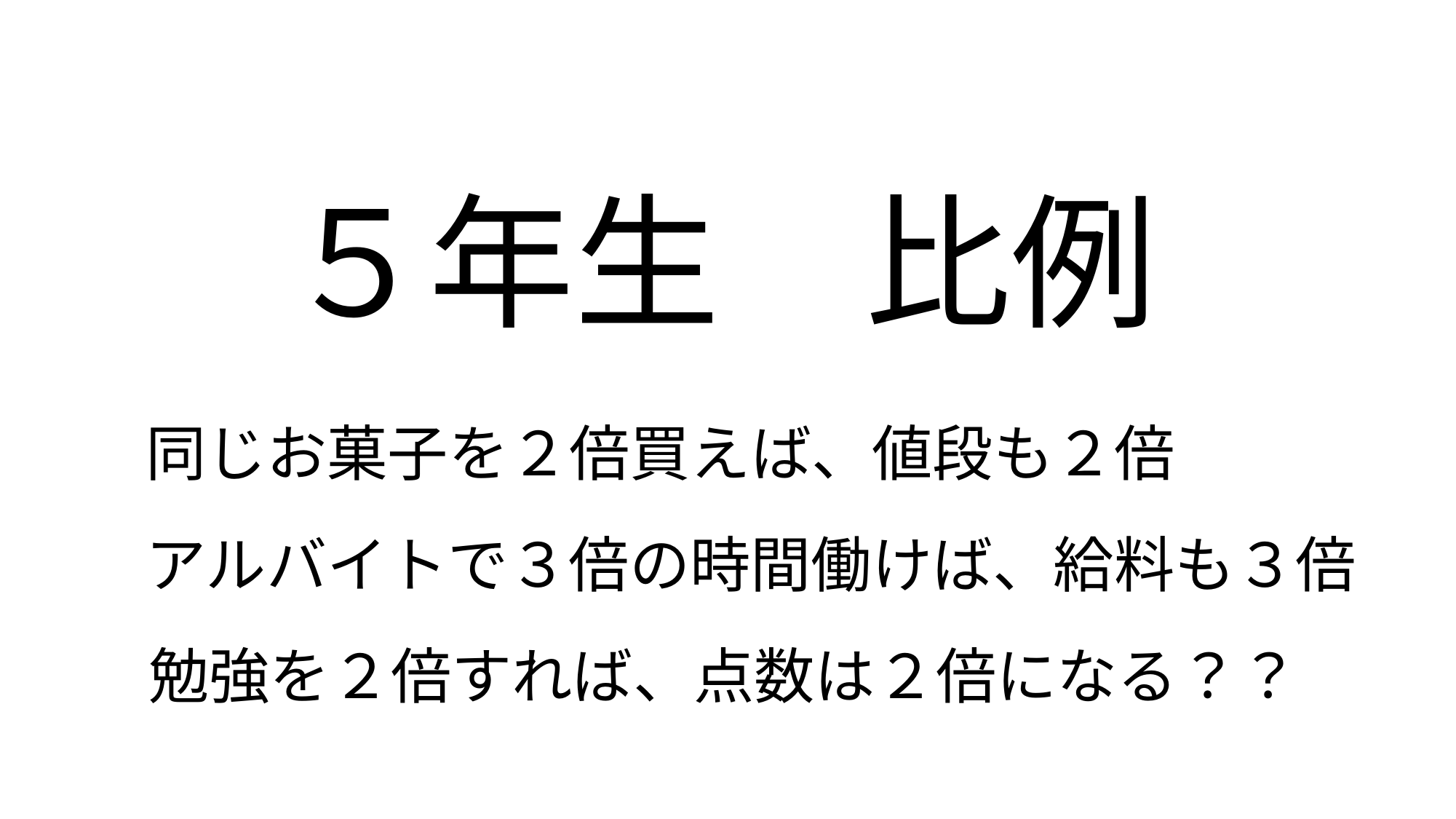

# ５年生　比例
同じお菓子を２倍買えば、値段も２倍
アルバイトで３倍の時間働けば、給料も３倍
勉強を２倍すれば、点数は２倍になる？？